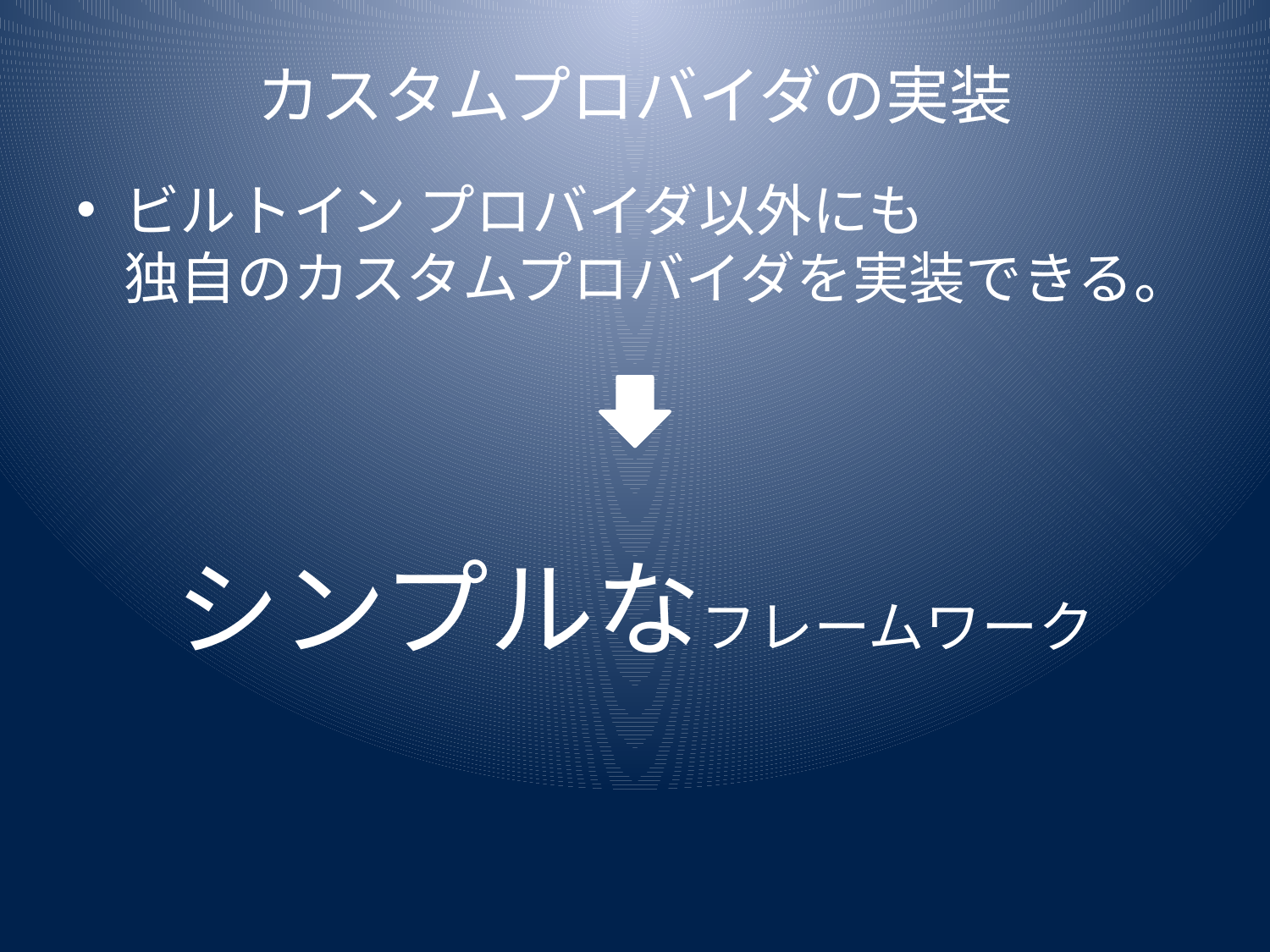

# カスタムプロバイダの実装
ビルトイン プロバイダ以外にも
独自のカスタムプロバイダを実装できる。

シンプルなフレームワーク